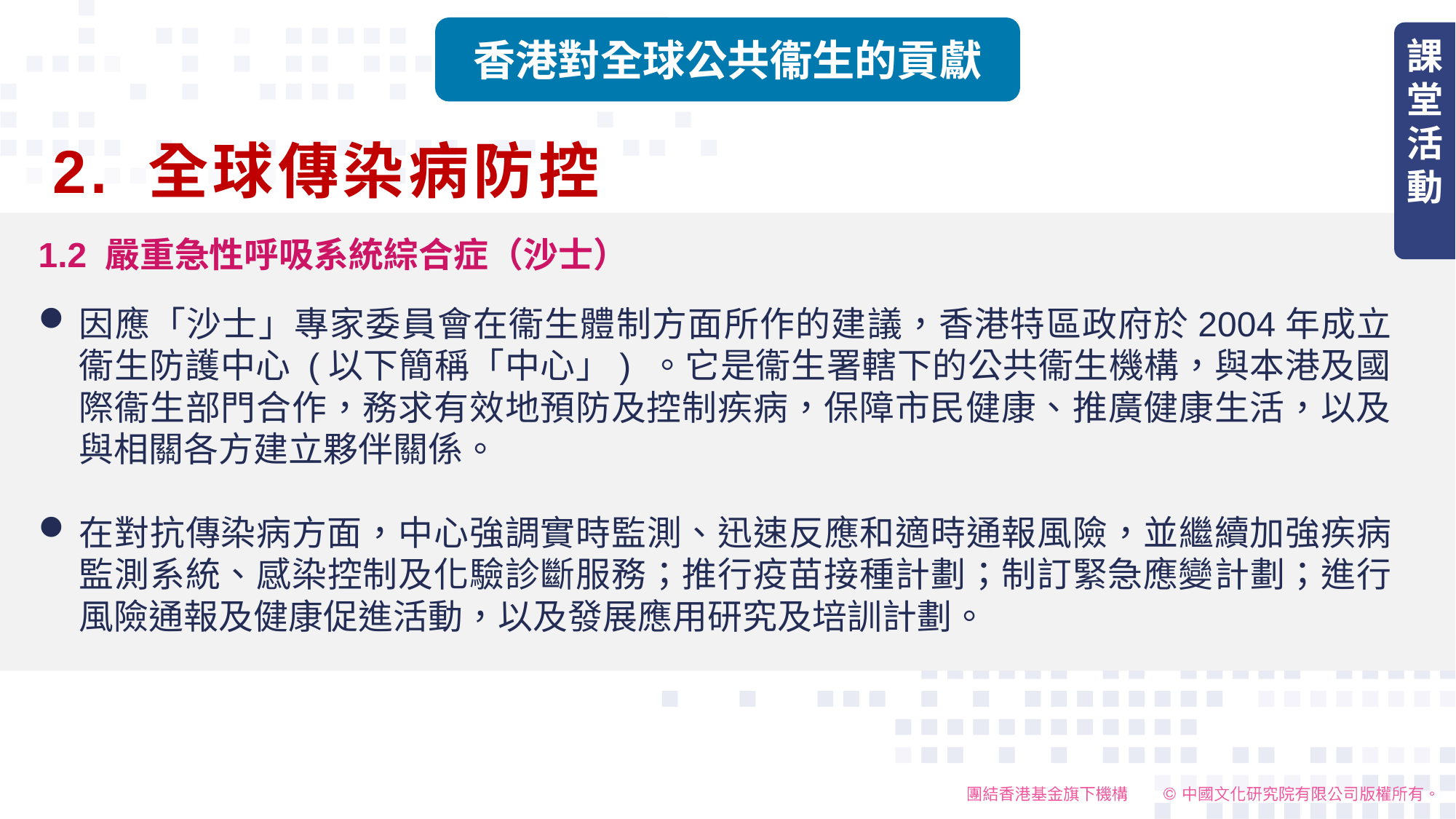

香港對全球公共衞生的貢獻
課堂活動

2. 全球傳染病防控

1.2 嚴重急性呼吸系統綜合症（沙士）
因應「沙士」專家委員會在衞生體制方面所作的建議，香港特區政府於2004年成立衞生防護中心 (以下簡稱「中心」) 。它是衞生署轄下的公共衞生機構，與本港及國際衞生部門合作，務求有效地預防及控制疾病，保障市民健康、推廣健康生活，以及與相關各方建立夥伴關係。

在對抗傳染病方面，中心強調實時監測、迅速反應和適時通報風險，並繼續加強疾病監測系統、感染控制及化驗診斷服務；推行疫苗接種計劃；制訂緊急應變計劃；進行風險通報及健康促進活動，以及發展應用研究及培訓計劃。